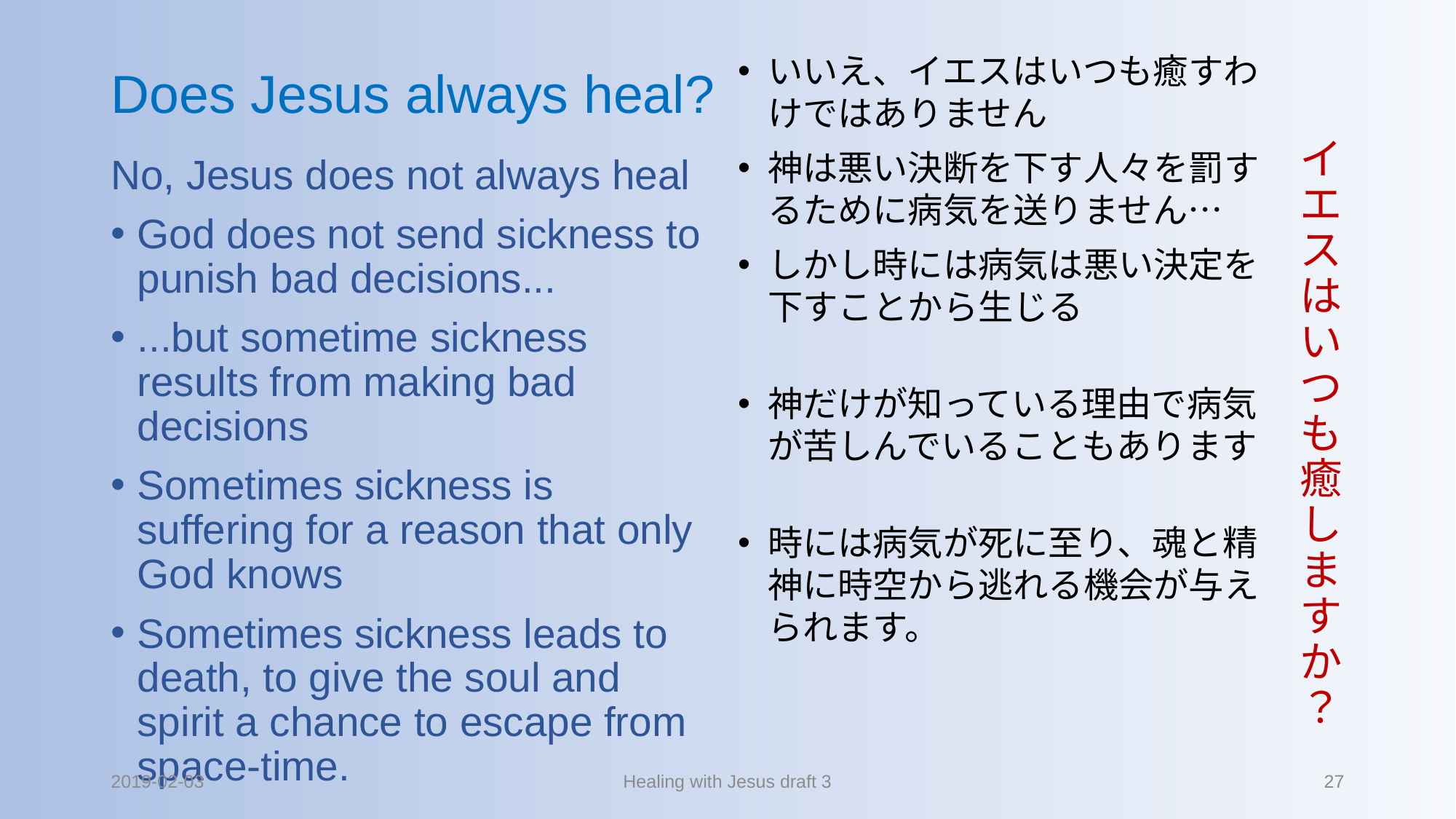

# Does Jesus always heal?
いいえ、イエスはいつも癒すわけではありません
神は悪い決断を下す人々を罰するために病気を送りません…
しかし時には病気は悪い決定を下すことから生じる
神だけが知っている理由で病気が苦しんでいることもあります
時には病気が死に至り、魂と精神に時空から逃れる機会が与えられます。

イエスはいつも癒しますか？
No, Jesus does not always heal
God does not send sickness to punish bad decisions...
...but sometime sickness results from making bad decisions
Sometimes sickness is suffering for a reason that only God knows
Sometimes sickness leads to death, to give the soul and spirit a chance to escape from space-time.
2019-02-03
Healing with Jesus draft 3
27